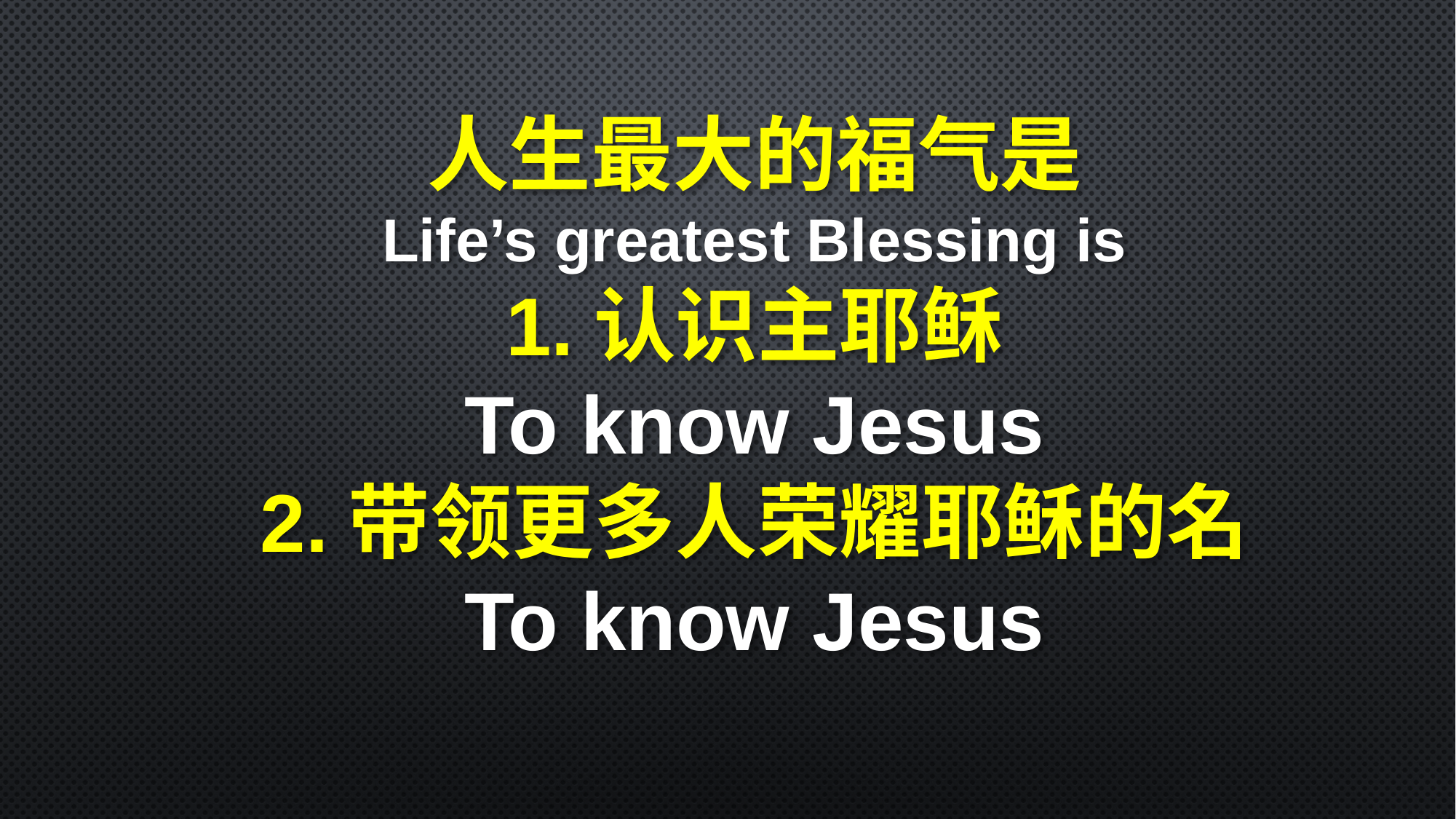

人生最大的福气是
Life’s greatest Blessing is
1.认识主耶稣
To know Jesus
2.带领更多人荣耀耶稣的名
To know Jesus